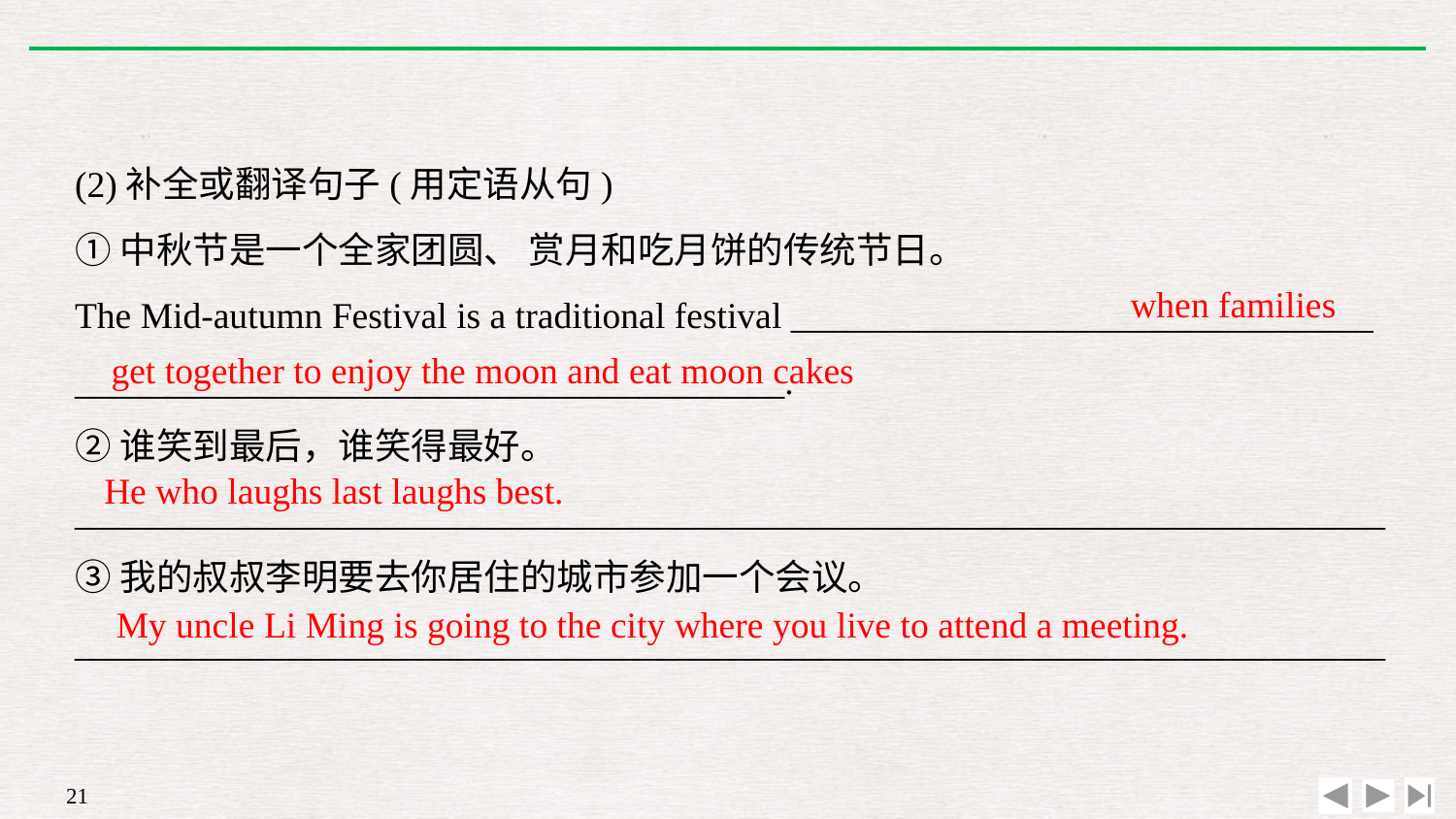

(2)补全或翻译句子(用定语从句)
①中秋节是一个全家团圆、 赏月和吃月饼的传统节日。
The Mid-autumn Festival is a traditional festival ________________________________
_______________________________________.
②谁笑到最后，谁笑得最好。
________________________________________________________________________
③我的叔叔李明要去你居住的城市参加一个会议。
________________________________________________________________________
							when families get together to enjoy the moon and eat moon cakes
He who laughs last laughs best.
My uncle Li Ming is going to the city where you live to attend a meeting.